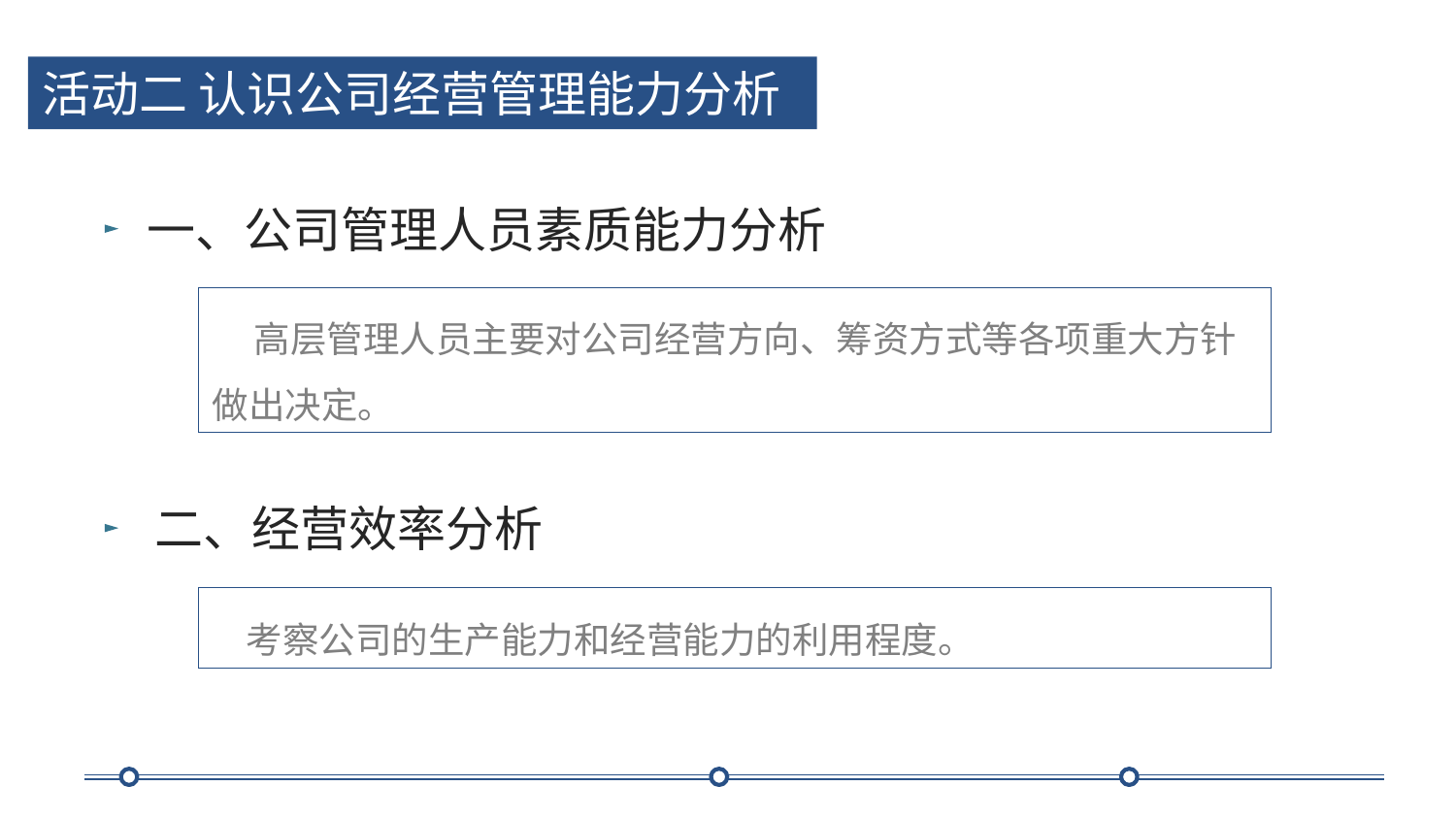

活动二 认识公司经营管理能力分析

一、公司管理人员素质能力分析

    高层管理人员主要对公司经营方向、筹资方式等各项重大方针做出决定。
二、经营效率分析

   考察公司的生产能力和经营能力的利用程度。